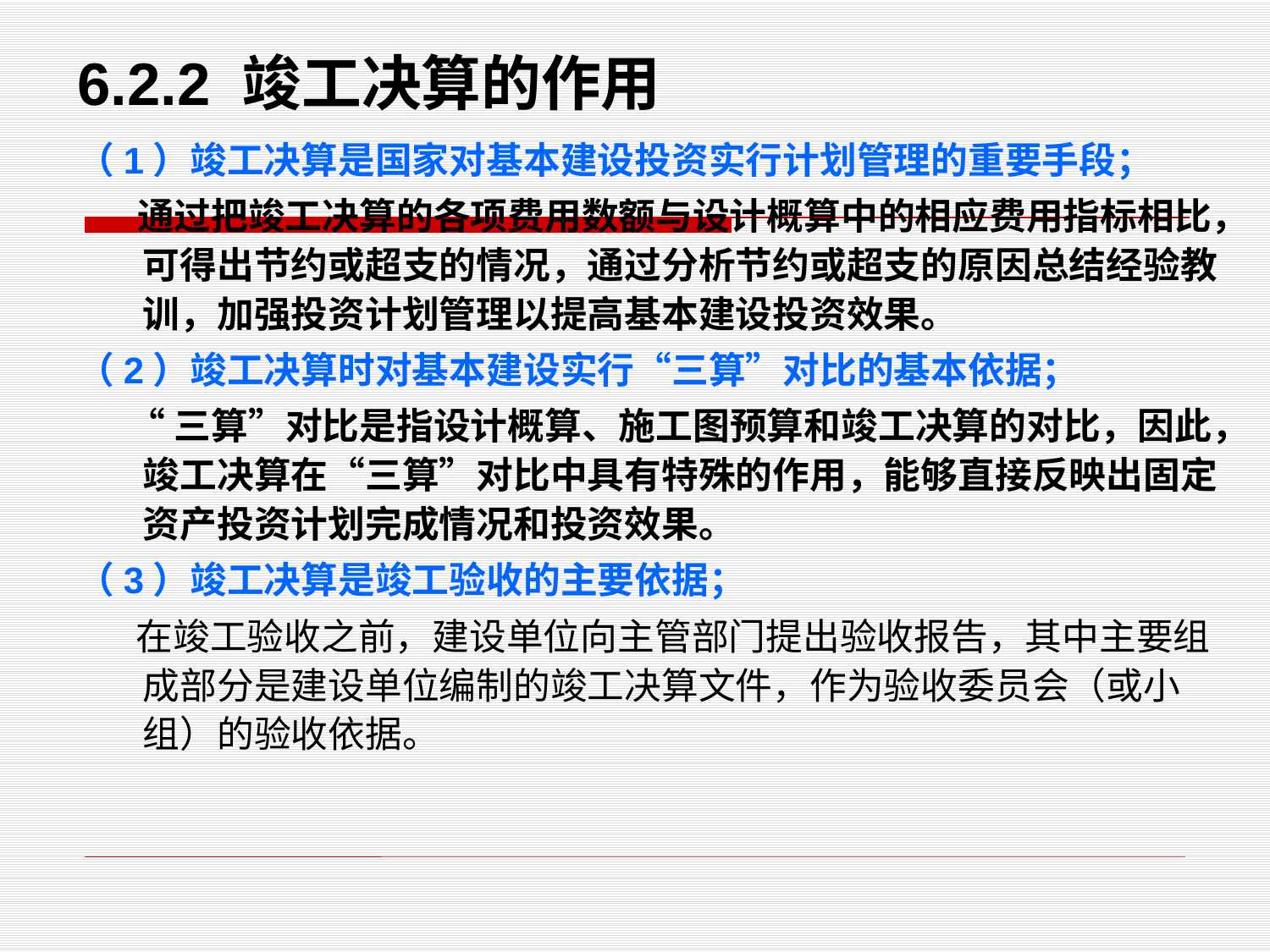

# 6.2.2 竣工决算的作用
（1）竣工决算是国家对基本建设投资实行计划管理的重要手段；
      通过把竣工决算的各项费用数额与设计概算中的相应费用指标相比，可得出节约或超支的情况，通过分析节约或超支的原因总结经验教训，加强投资计划管理以提高基本建设投资效果。
（2）竣工决算时对基本建设实行“三算”对比的基本依据；
      “三算”对比是指设计概算、施工图预算和竣工决算的对比，因此，竣工决算在“三算”对比中具有特殊的作用，能够直接反映出固定资产投资计划完成情况和投资效果。
（3）竣工决算是竣工验收的主要依据；
      在竣工验收之前，建设单位向主管部门提出验收报告，其中主要组成部分是建设单位编制的竣工决算文件，作为验收委员会（或小组）的验收依据。